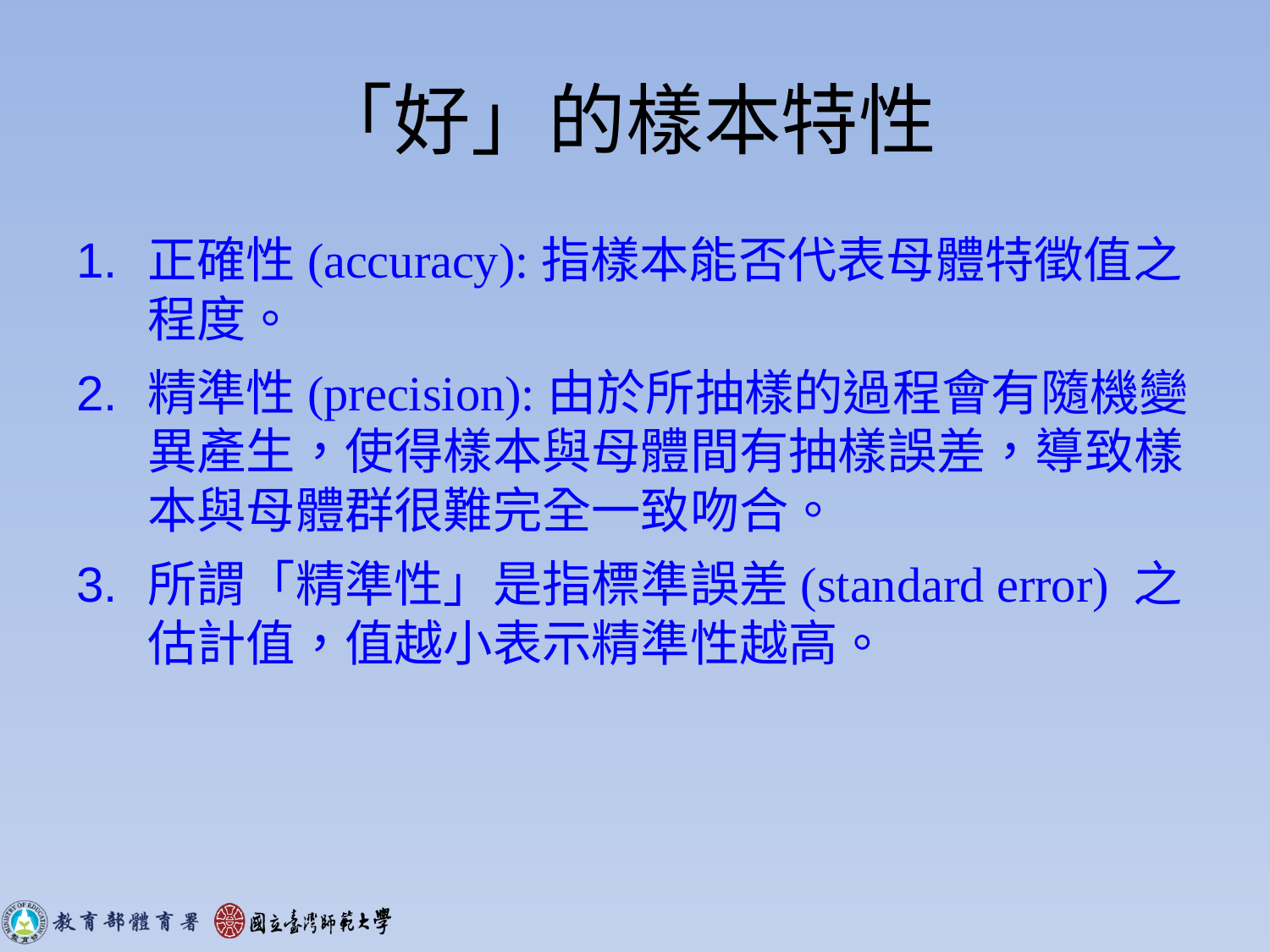

# 「好」的樣本特性
正確性(accuracy):指樣本能否代表母體特徵值之程度。
精準性(precision):由於所抽樣的過程會有隨機變異產生，使得樣本與母體間有抽樣誤差，導致樣本與母體群很難完全一致吻合。
所謂「精準性」是指標準誤差(standard error) 之估計值，值越小表示精準性越高。